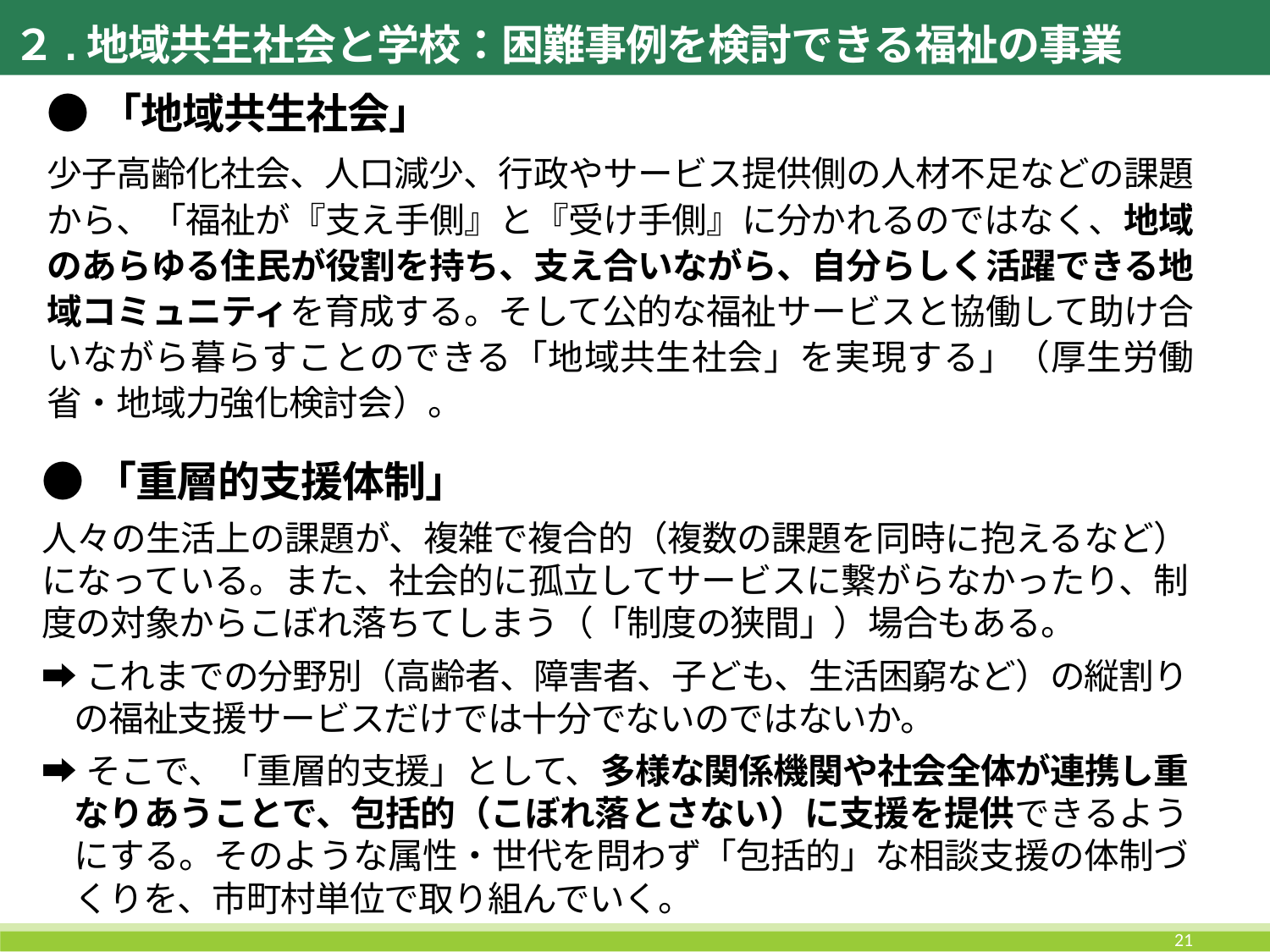

２.地域共生社会と学校：困難事例を検討できる福祉の事業
＜この節の重要用語＞
●「地域共生社会」
少子高齢化社会、人口減少、行政やサービス提供側の人材不足などの課題から、「福祉が『支え手側』と『受け手側』に分かれるのではなく、地域のあらゆる住民が役割を持ち、支え合いながら、自分らしく活躍できる地域コミュニティを育成する。そして公的な福祉サービスと協働して助け合いながら暮らすことのできる「地域共生社会」を実現する」（厚生労働省・地域力強化検討会）。
●「重層的支援体制」
人々の生活上の課題が、複雑で複合的（複数の課題を同時に抱えるなど）になっている。また、社会的に孤立してサービスに繋がらなかったり、制度の対象からこぼれ落ちてしまう（「制度の狭間」）場合もある。
➡これまでの分野別（高齢者、障害者、子ども、生活困窮など）の縦割りの福祉支援サービスだけでは十分でないのではないか。
➡そこで、「重層的支援」として、多様な関係機関や社会全体が連携し重なりあうことで、包括的（こぼれ落とさない）に支援を提供できるようにする。そのような属性・世代を問わず「包括的」な相談支援の体制づくりを、市町村単位で取り組んでいく。
21
21